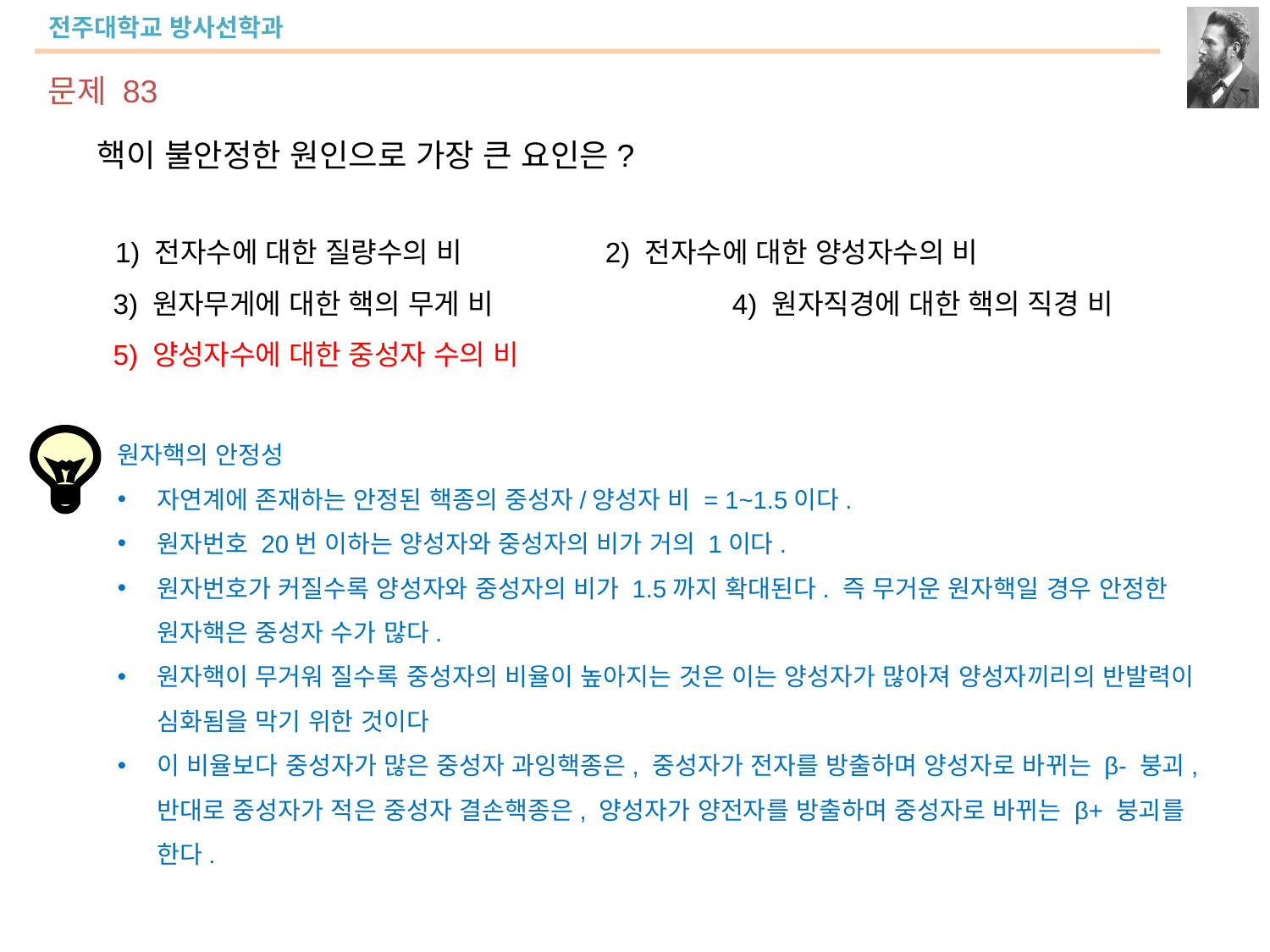

문제 83
핵이 불안정한 원인으로 가장 큰 요인은?

  1) 전자수에 대한 질량수의 비		2) 전자수에 대한 양성자수의 비
  3) 원자무게에 대한 핵의 무게 비		4) 원자직경에 대한 핵의 직경 비
  5) 양성자수에 대한 중성자 수의 비
원자핵의 안정성
자연계에 존재하는 안정된 핵종의 중성자/양성자 비 = 1~1.5이다.
원자번호 20번 이하는 양성자와 중성자의 비가 거의 1이다.
원자번호가 커질수록 양성자와 중성자의 비가 1.5까지 확대된다. 즉 무거운 원자핵일 경우 안정한 원자핵은 중성자 수가 많다.
원자핵이 무거워 질수록 중성자의 비율이 높아지는 것은 이는 양성자가 많아져 양성자끼리의 반발력이 심화됨을 막기 위한 것이다
이 비율보다 중성자가 많은 중성자 과잉핵종은, 중성자가 전자를 방출하며 양성자로 바뀌는 β- 붕괴, 반대로 중성자가 적은 중성자 결손핵종은, 양성자가 양전자를 방출하며 중성자로 바뀌는 β+ 붕괴를 한다.